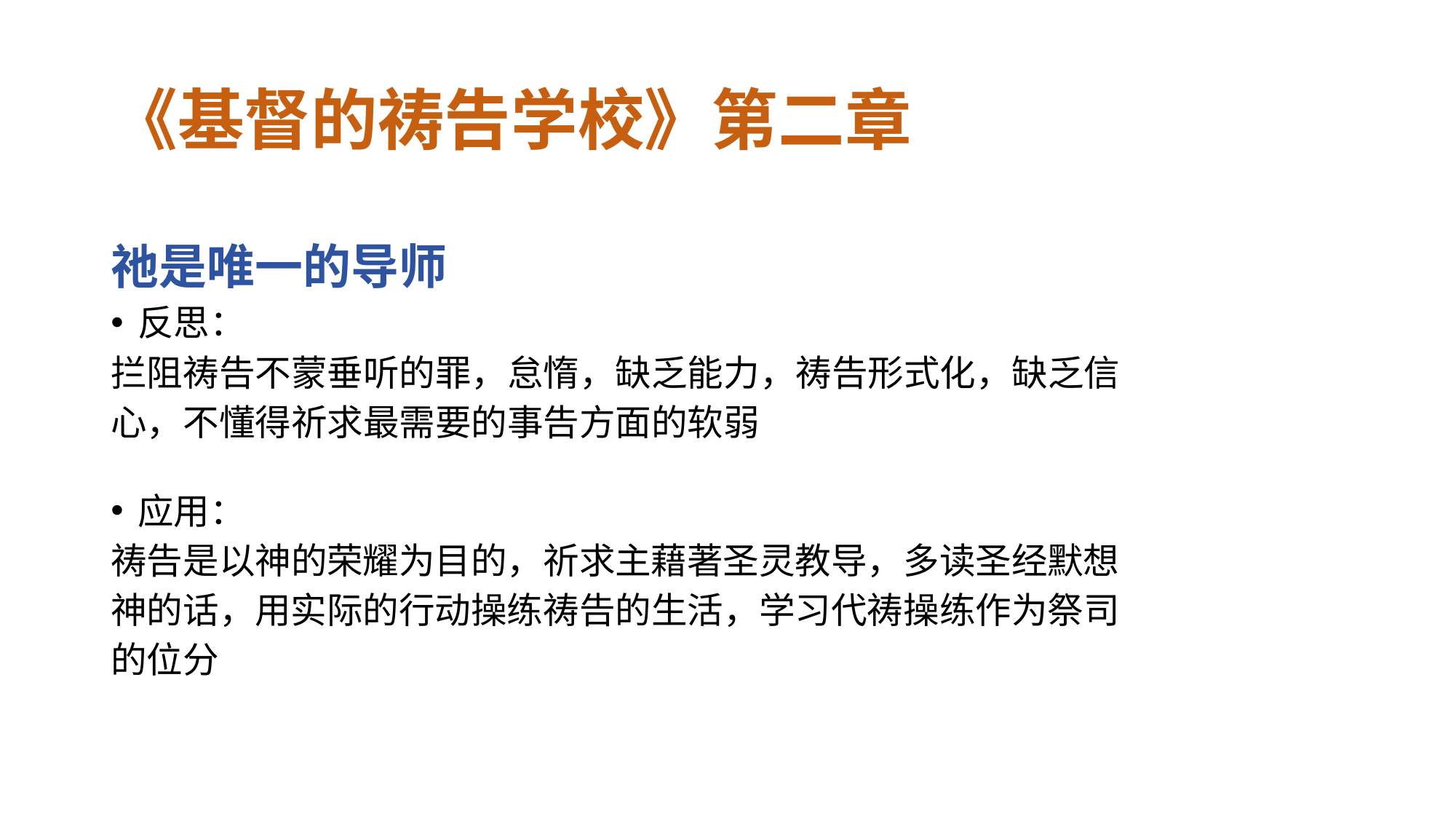

# 《基督的祷告学校》第二章
祂是唯一的导师
反思：
拦阻祷告不蒙垂听的罪，怠惰，缺乏能力，祷告形式化，缺乏信心，不懂得祈求最需要的事告方面的软弱

应用：
祷告是以神的荣耀为目的，祈求主藉著圣灵教导，多读圣经默想神的话，用实际的行动操练祷告的生活，学习代祷操练作为祭司的位分